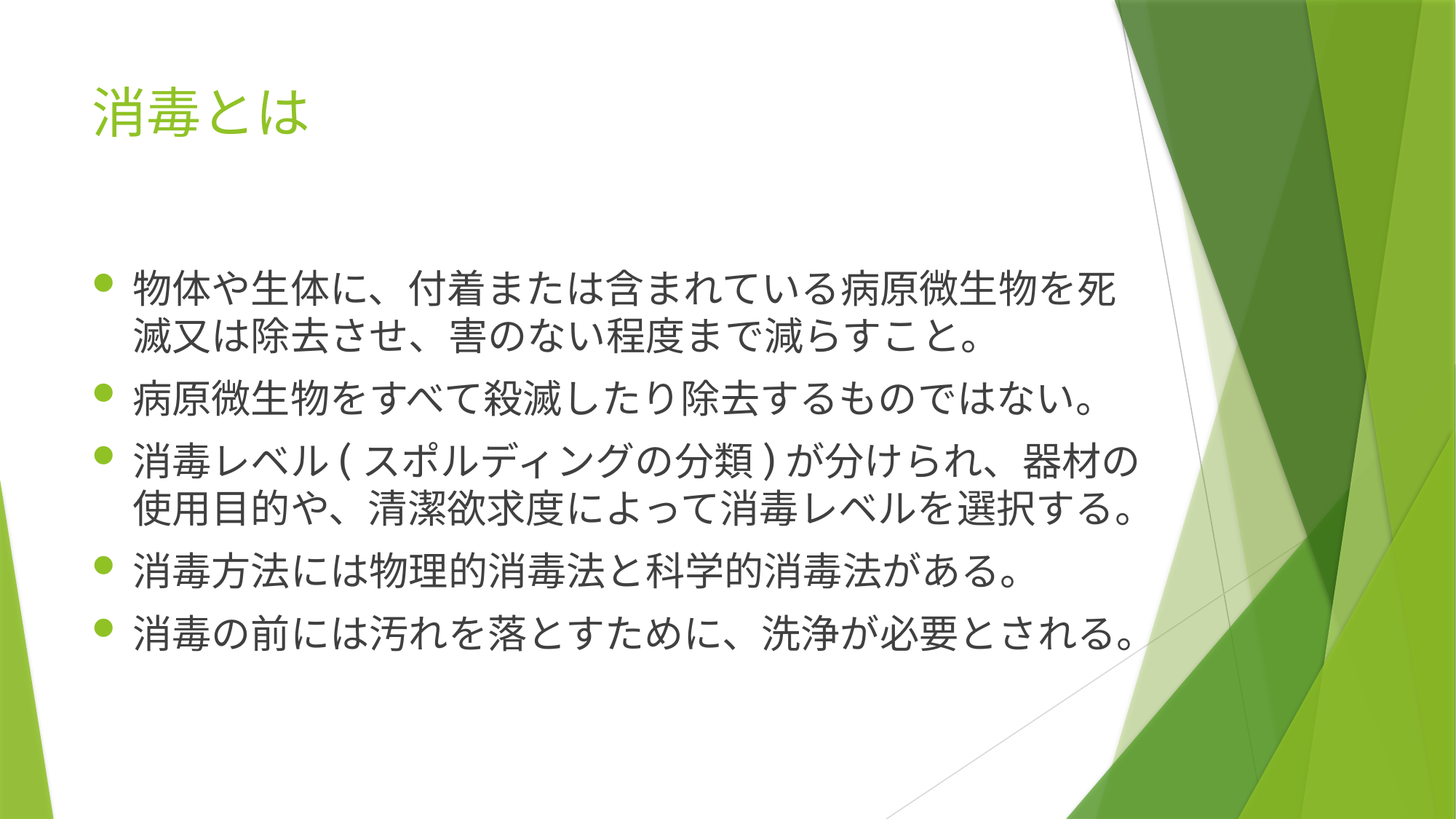

# 消毒とは
物体や生体に、付着または含まれている病原微生物を死滅又は除去させ、害のない程度まで減らすこと。
病原微生物をすべて殺滅したり除去するものではない。
消毒レベル(スポルディングの分類)が分けられ、器材の使用目的や、清潔欲求度によって消毒レベルを選択する。
消毒方法には物理的消毒法と科学的消毒法がある。
消毒の前には汚れを落とすために、洗浄が必要とされる。